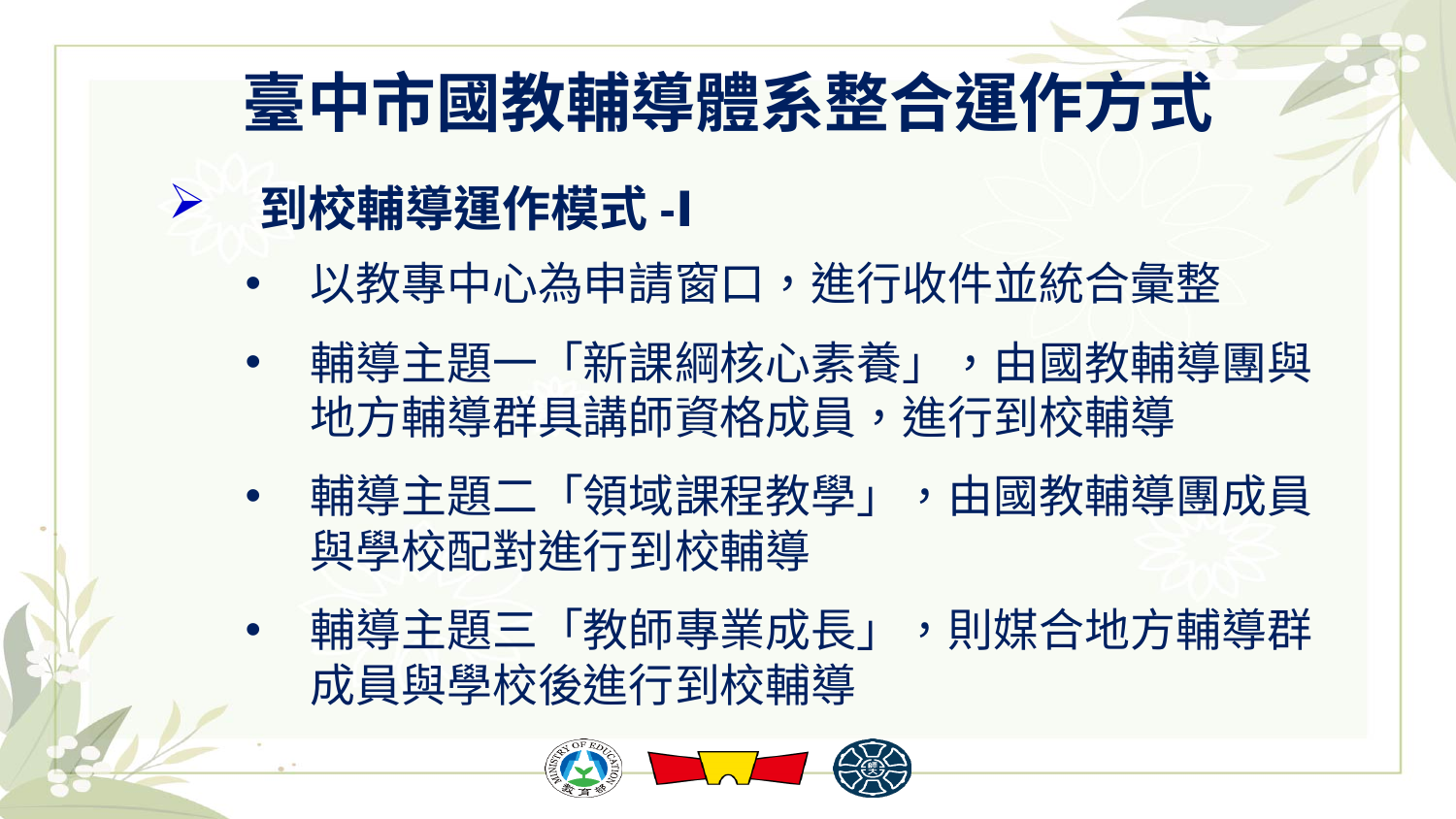

# 臺中市國教輔導體系整合運作方式
 到校輔導運作模式-Ⅰ
以教專中心為申請窗口，進行收件並統合彙整
輔導主題一「新課綱核心素養」，由國教輔導團與地方輔導群具講師資格成員，進行到校輔導
輔導主題二「領域課程教學」，由國教輔導團成員與學校配對進行到校輔導
輔導主題三「教師專業成長」，則媒合地方輔導群成員與學校後進行到校輔導